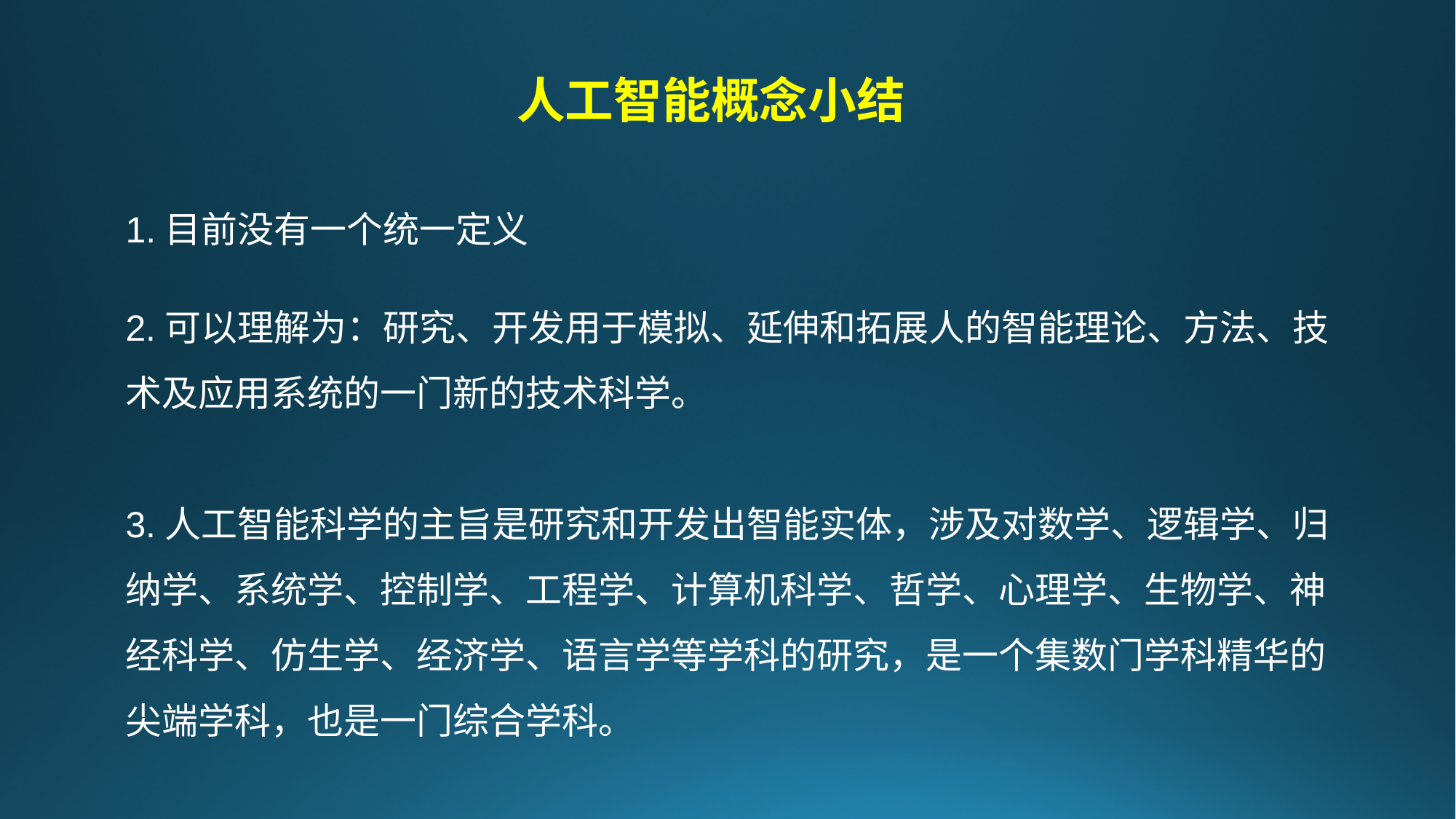

人工智能概念小结
1.目前没有一个统一定义
2.可以理解为：研究、开发用于模拟、延伸和拓展人的智能理论、方法、技术及应用系统的一门新的技术科学。

3.人工智能科学的主旨是研究和开发出智能实体，涉及对数学、逻辑学、归纳学、系统学、控制学、工程学、计算机科学、哲学、心理学、生物学、神经科学、仿生学、经济学、语言学等学科的研究，是一个集数门学科精华的尖端学科，也是一门综合学科。